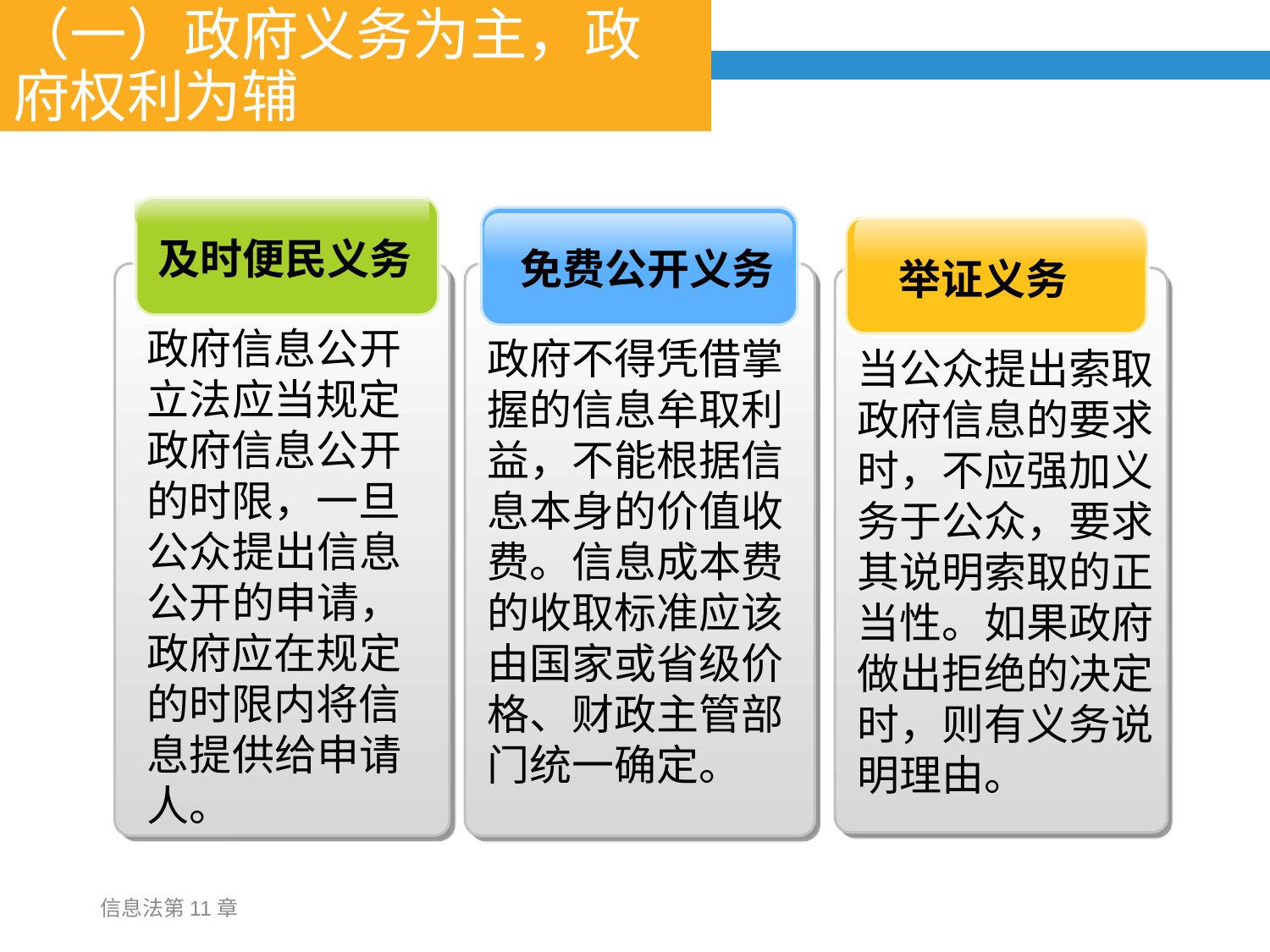

# （一）政府义务为主，政府权利为辅

及时便民义务

政府信息公开立法应当规定政府信息公开的时限，一旦公众提出信息公开的申请，政府应在规定的时限内将信息提供给申请人。

免费公开义务

政府不得凭借掌握的信息牟取利益，不能根据信息本身的价值收费。信息成本费的收取标准应该由国家或省级价格、财政主管部门统一确定。

举证义务
当公众提出索取政府信息的要求时，不应强加义务于公众，要求其说明索取的正当性。如果政府做出拒绝的决定时，则有义务说明理由。

信息法第11章